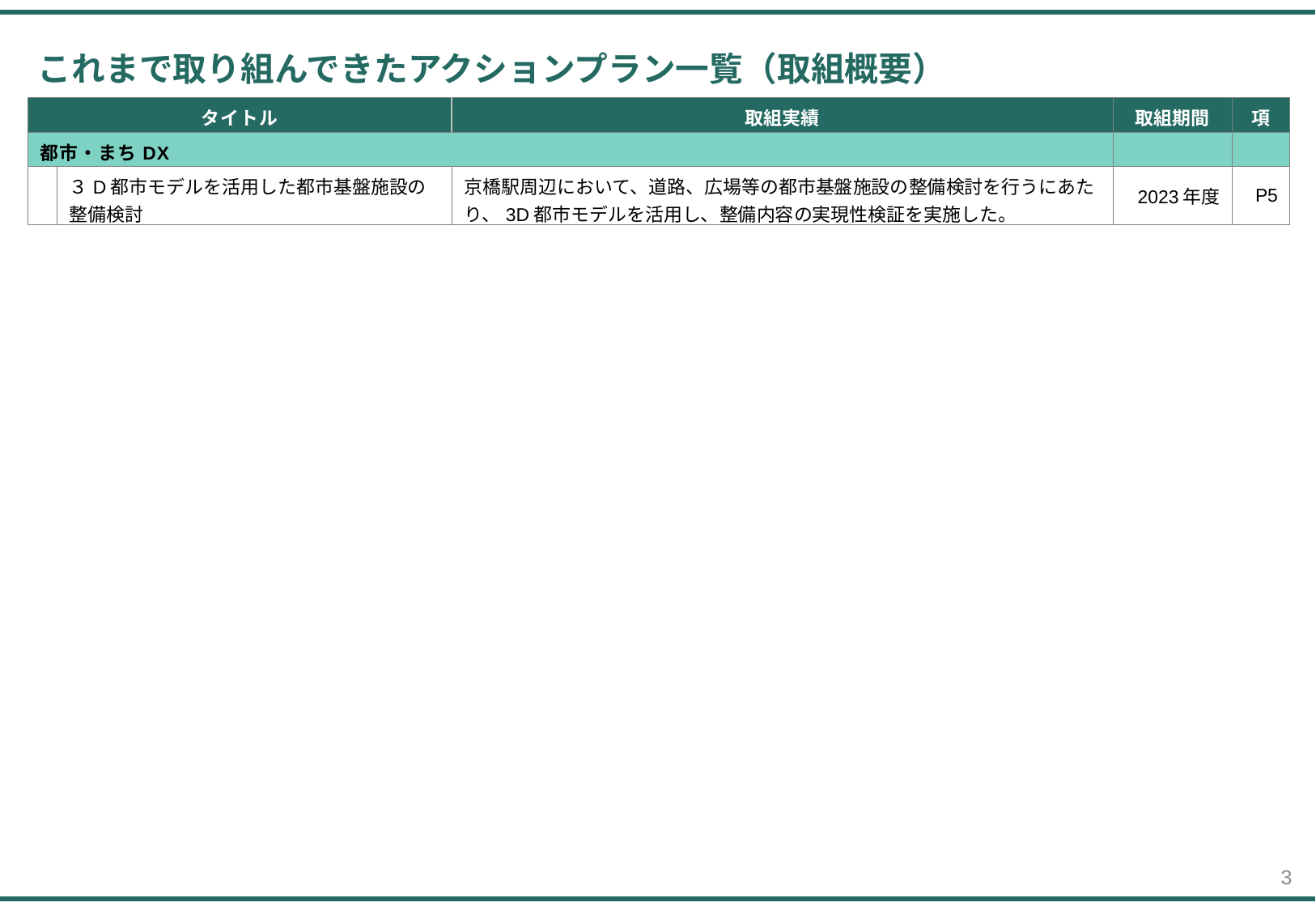

これまで取り組んできたアクションプラン一覧（取組概要）
| タイトル |  | 取組実績 | 取組期間 | 項 |
| --- | --- | --- | --- | --- |
| 都市・まちDX |  |  |  |  |
|  | ３D都市モデルを活用した都市基盤施設の整備検討 | 京橋駅周辺において、道路、広場等の都市基盤施設の整備検討を行うにあたり、3D都市モデルを活用し、整備内容の実現性検証を実施した。 | 2023年度 | P5 |
3